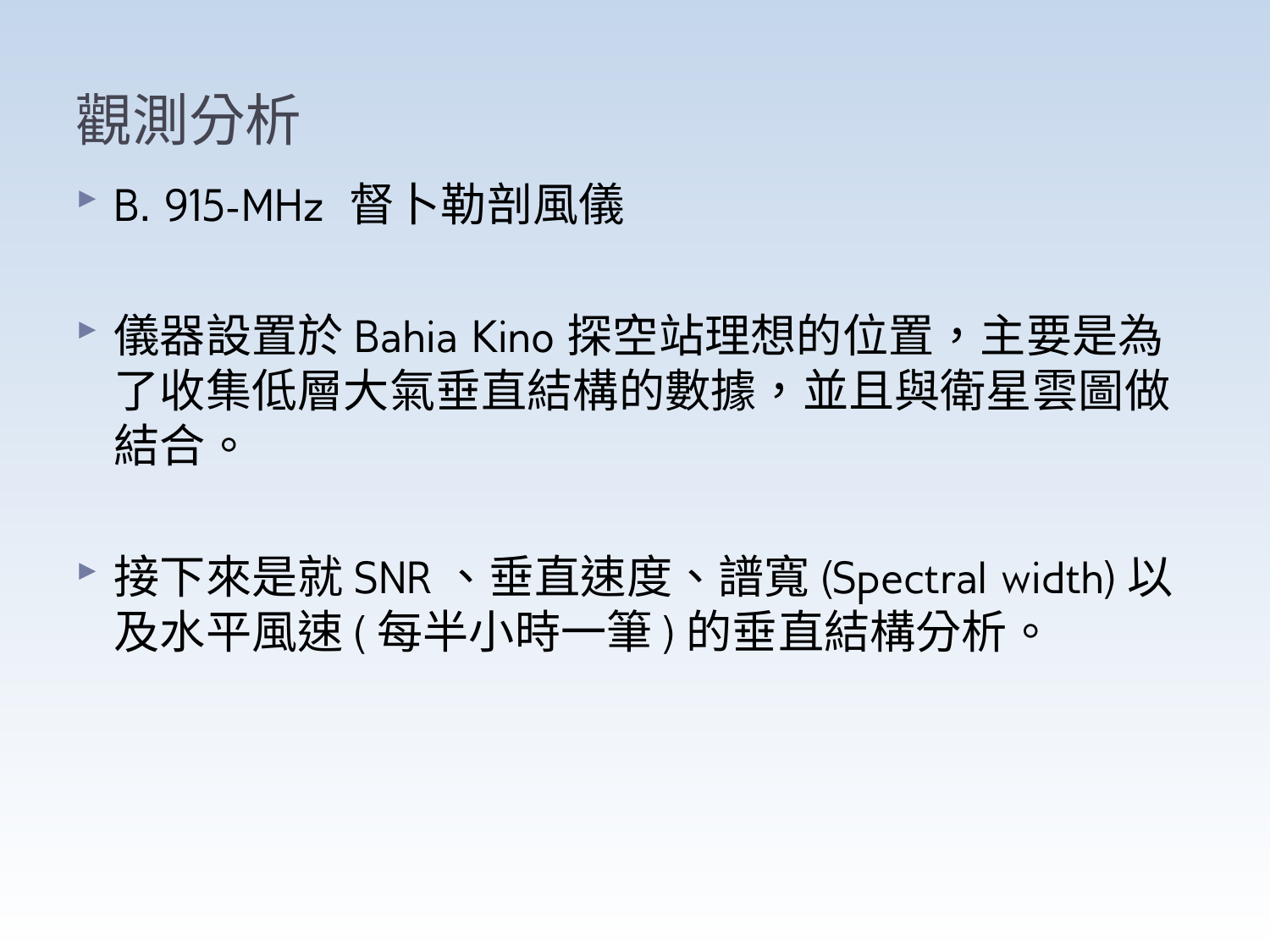

# 觀測分析
B. 915-MHz 督卜勒剖風儀

儀器設置於Bahia Kino探空站理想的位置，主要是為了收集低層大氣垂直結構的數據，並且與衛星雲圖做結合。

接下來是就SNR、垂直速度、譜寬(Spectral width)以及水平風速(每半小時一筆)的垂直結構分析。